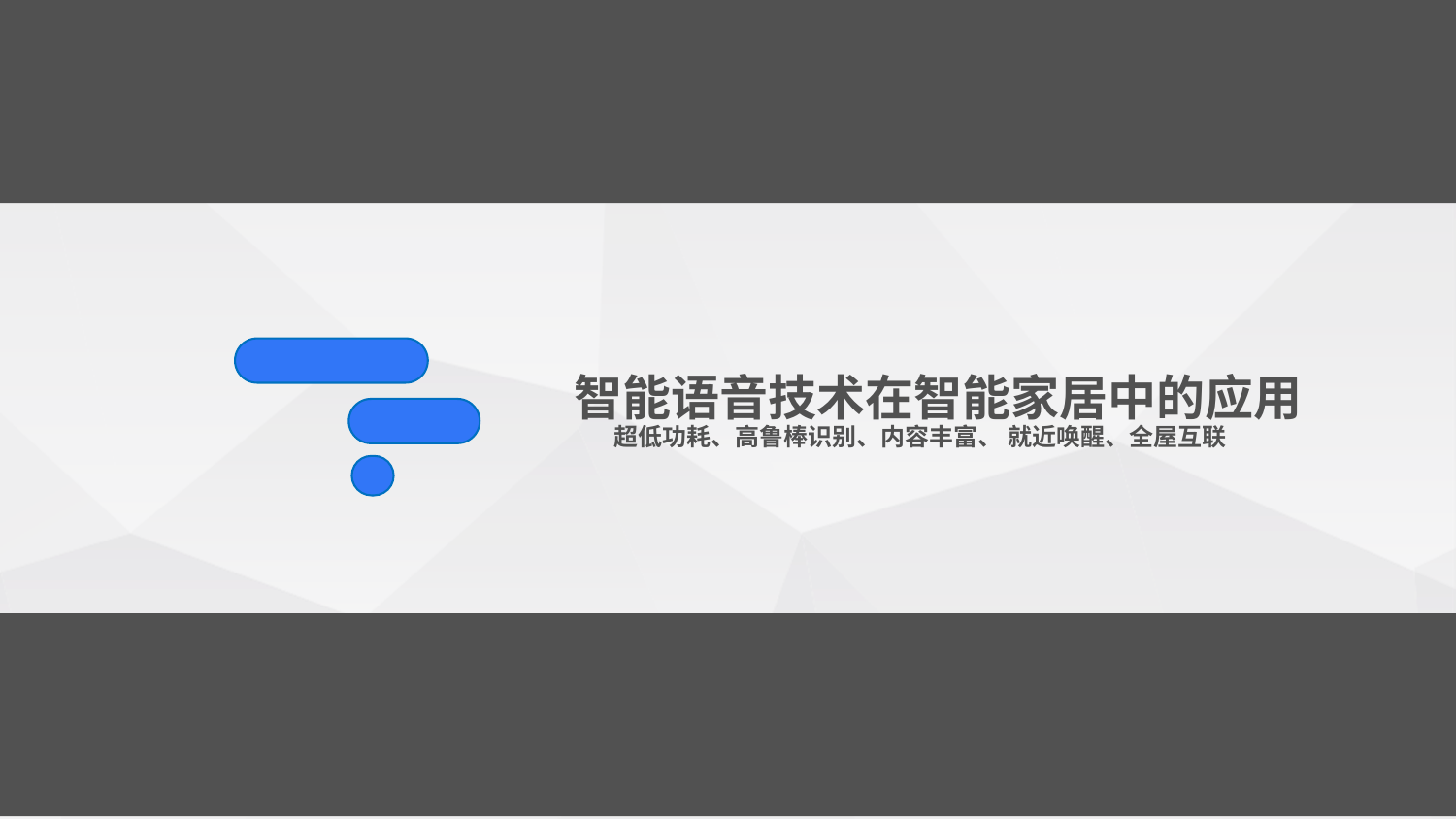

智能语音技术在智能家居中的应用

超低功耗、高鲁棒识别、内容丰富、 就近唤醒、全屋互联